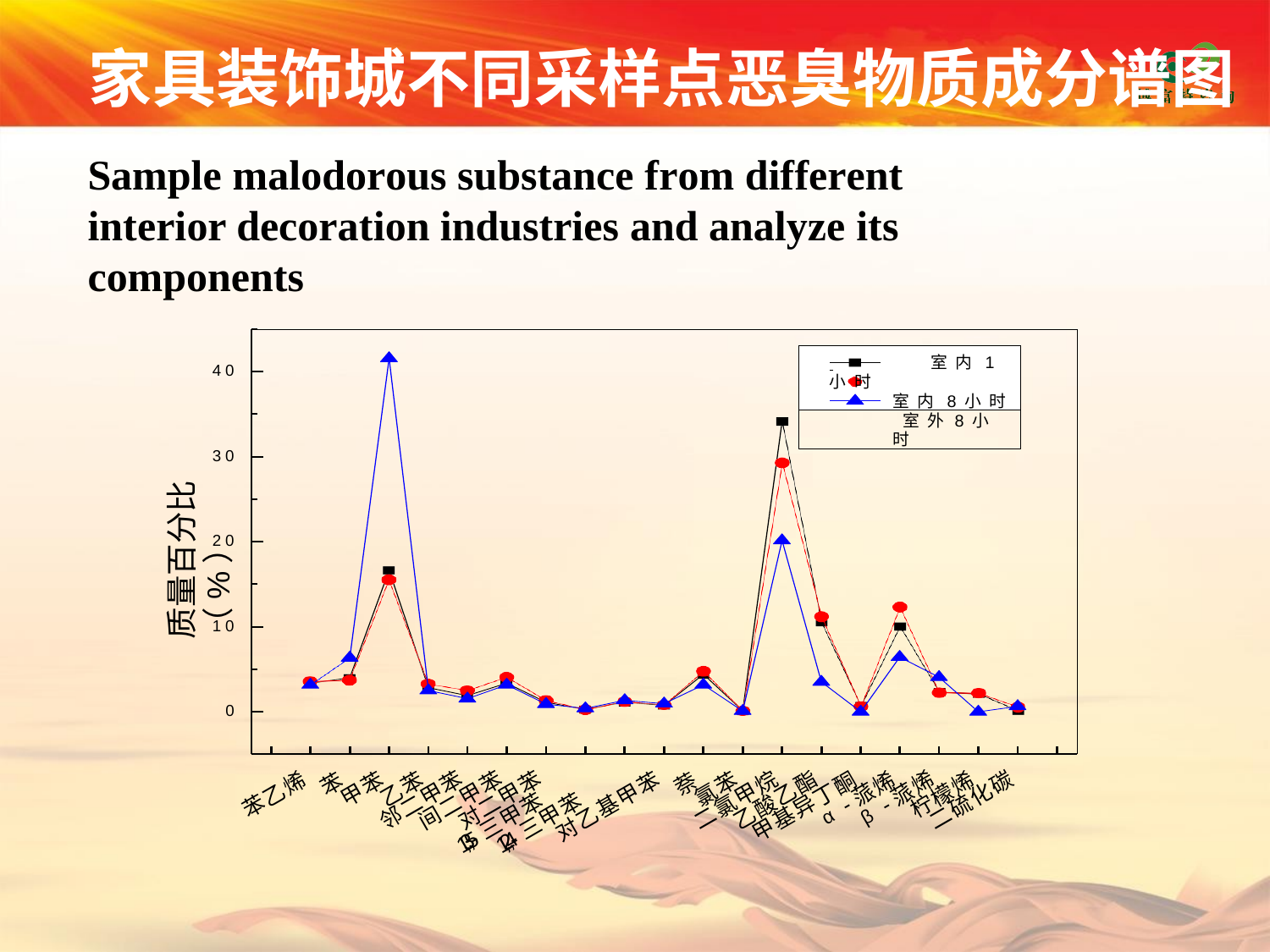

# 家具装饰城不同采样点恶臭物质成分谱图
Sample malodorous substance from different interior decoration industries and analyze its components

 	  室内1小时
室内8小时 室外8小时

40

30

质量百分比（%）

20

10

0

苯
萘
甲苯
乙苯
氯苯
-蒎烯
-蒎烯
苯乙烯
柠檬烯
邻二甲苯
间二甲苯
对二甲苯
二氯甲烷
乙酸乙酯
二硫化碳
对乙基甲苯
甲基异丁酮
1,3,5-三甲苯
1,2,4-三甲苯
α
β